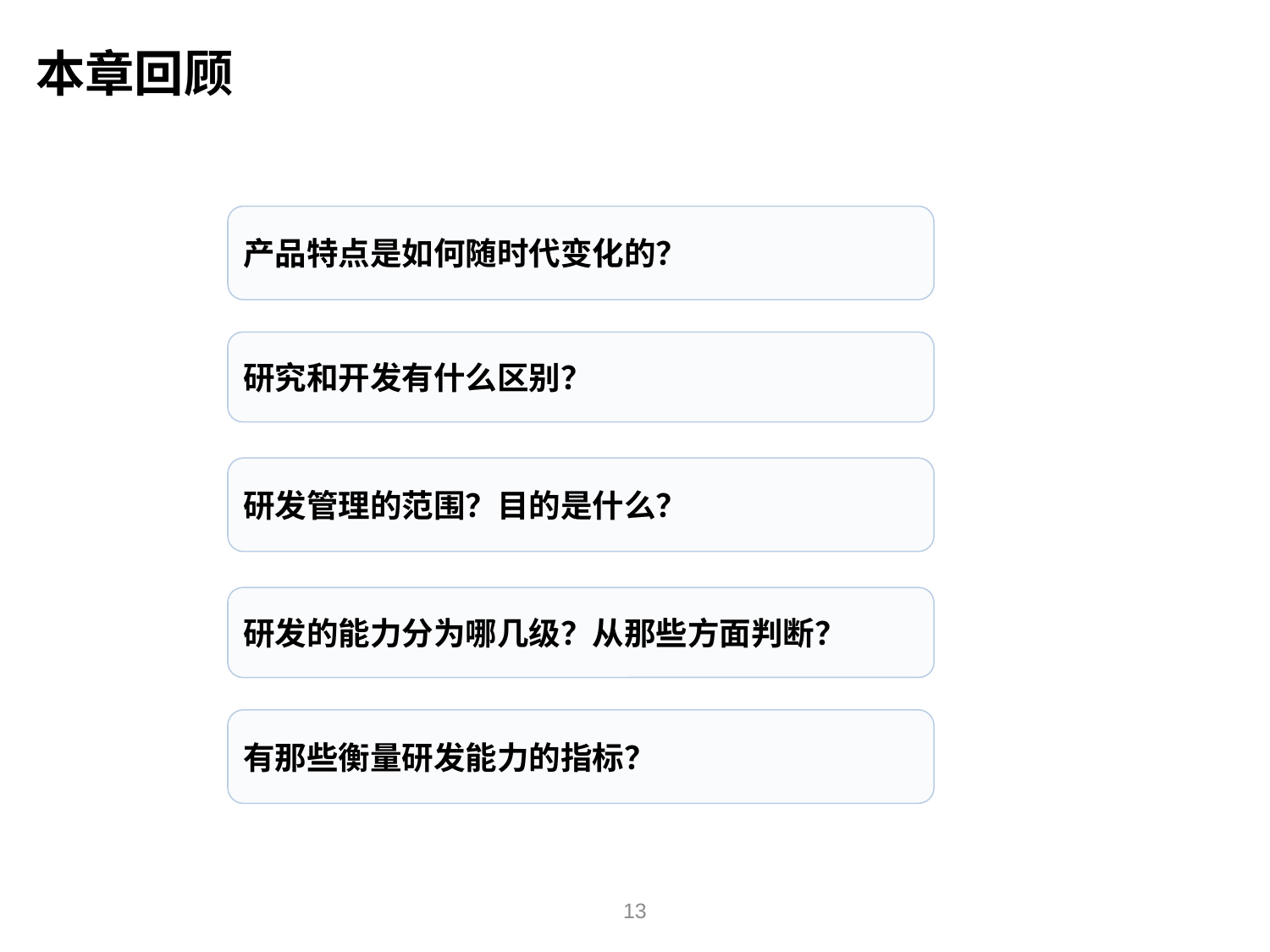

本章回顾
产品特点是如何随时代变化的？
研究和开发有什么区别？
研发管理的范围？目的是什么？
研发的能力分为哪几级？从那些方面判断？
有那些衡量研发能力的指标？
13